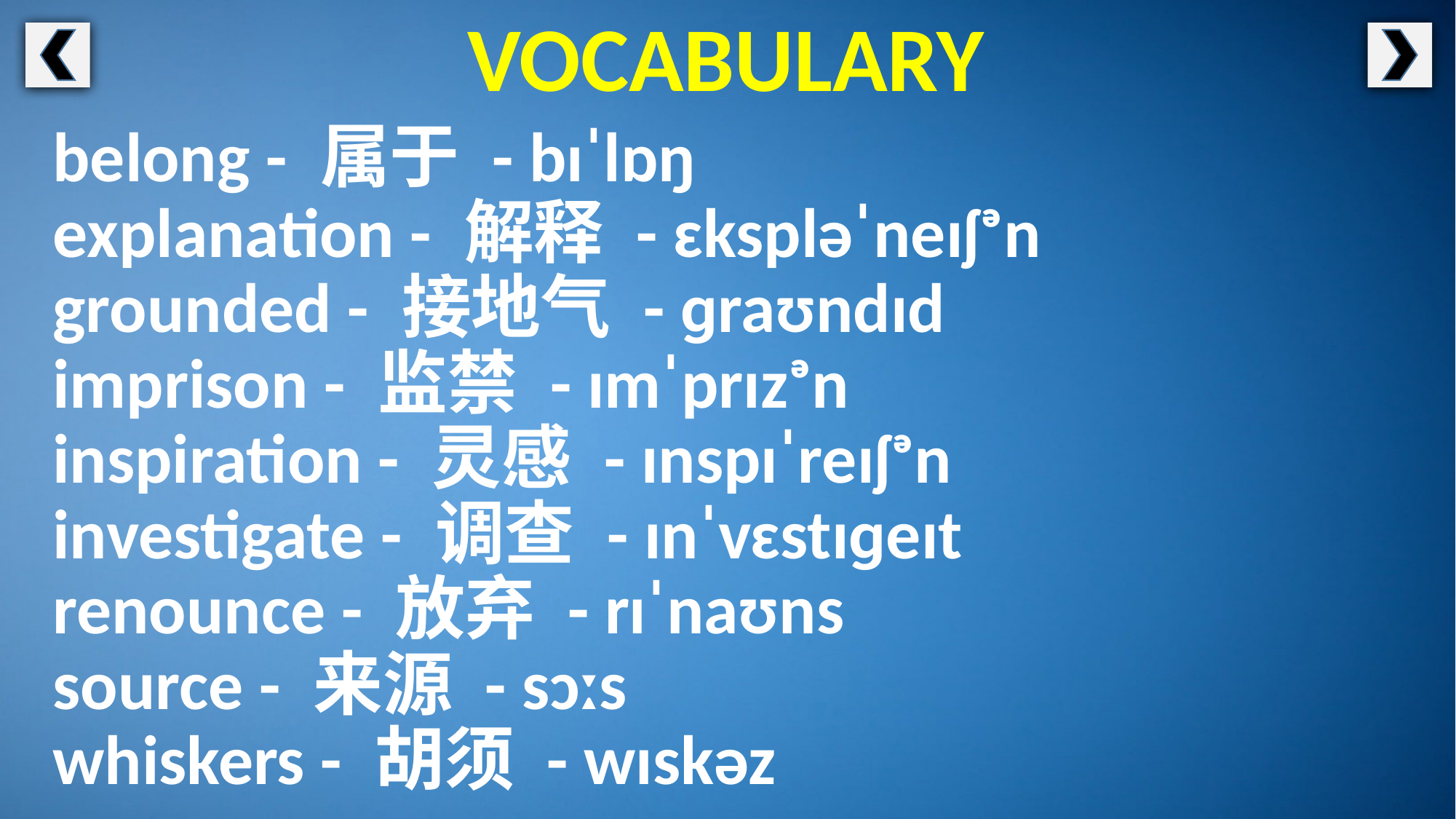

VOCABULARY
belong - 属于 - bɪˈlɒŋ
explanation - 解释 - ɛkspləˈneɪʃᵊn
grounded - 接地气 - ɡraʊndɪd
imprison - 监禁 - ɪmˈprɪzᵊn
inspiration - 灵感 - ɪnspɪˈreɪʃᵊn
investigate - 调查 - ɪnˈvɛstɪɡeɪt
renounce - 放弃 - rɪˈnaʊns
source - 来源 - sɔːs
whiskers - 胡须 - wɪskəz